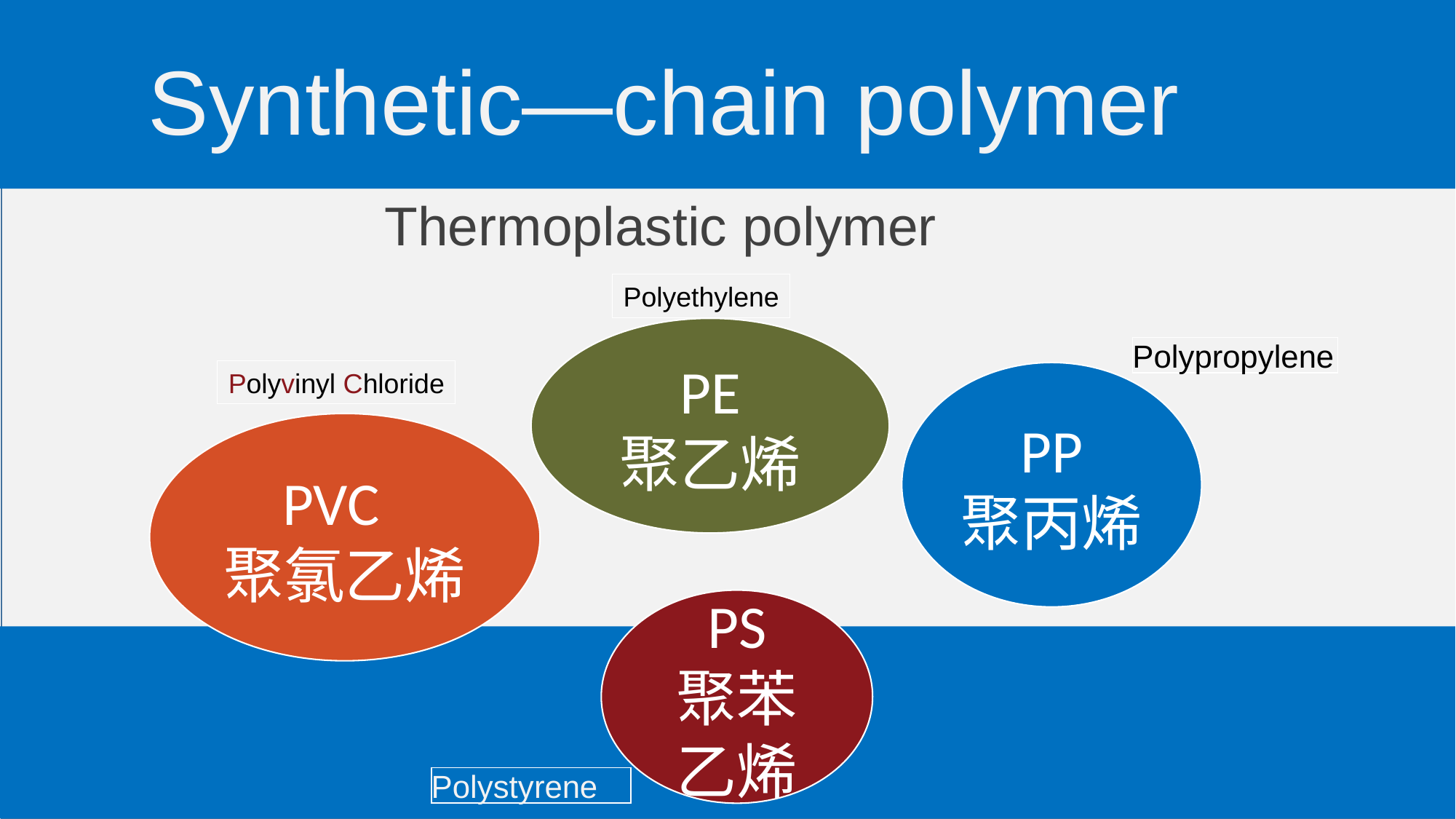

Synthetic—chain polymer
Thermoplastic polymer
Polyethylene
PE
聚乙烯
Polypropylene
PP
聚丙烯
Polyvinyl Chloride
PVC
聚氯乙烯
PS
聚苯乙烯
Polystyrene